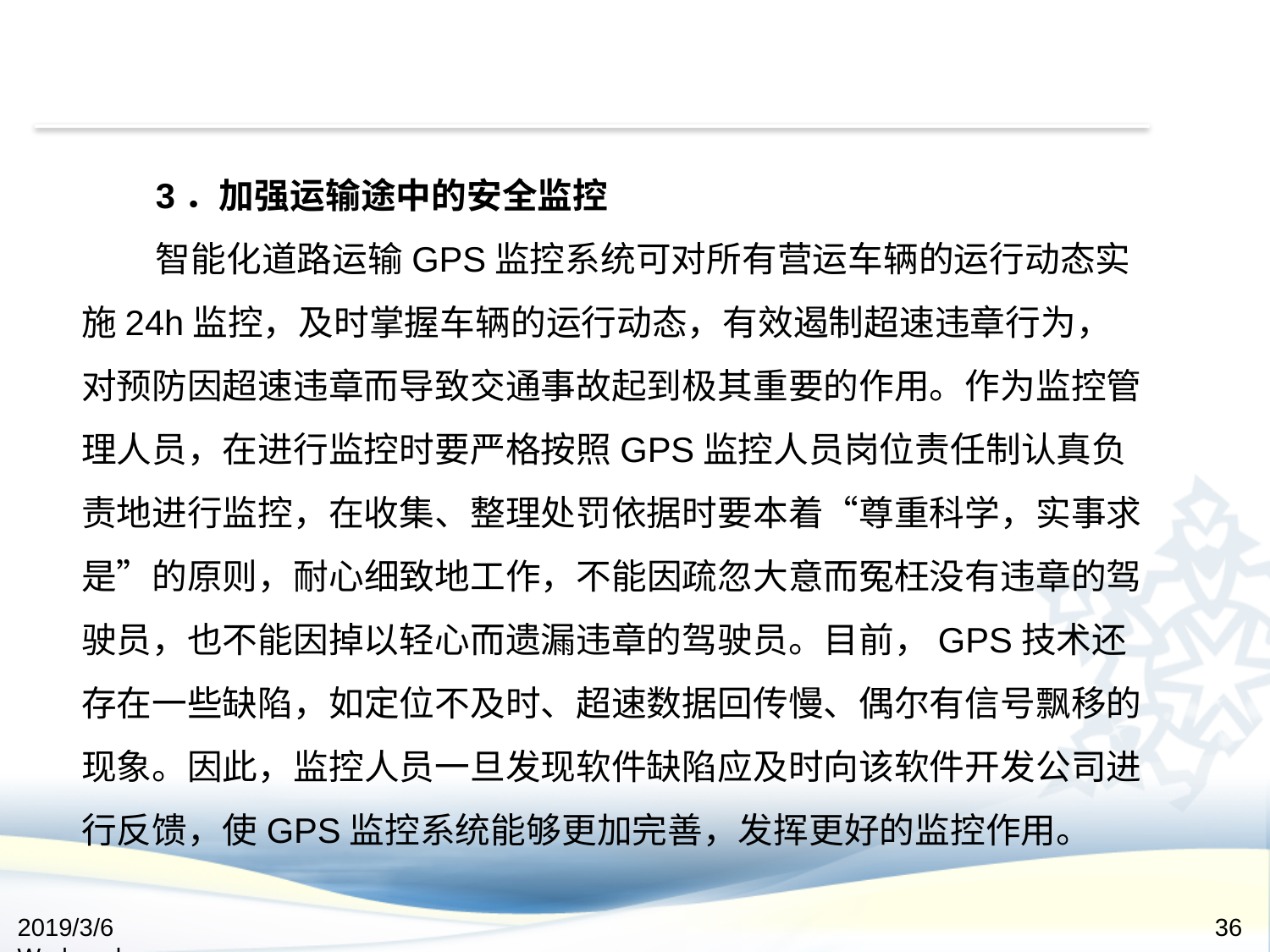

3．加强运输途中的安全监控
智能化道路运输GPS监控系统可对所有营运车辆的运行动态实施24h监控，及时掌握车辆的运行动态，有效遏制超速违章行为，对预防因超速违章而导致交通事故起到极其重要的作用。作为监控管理人员，在进行监控时要严格按照GPS监控人员岗位责任制认真负责地进行监控，在收集、整理处罚依据时要本着“尊重科学，实事求是”的原则，耐心细致地工作，不能因疏忽大意而冤枉没有违章的驾驶员，也不能因掉以轻心而遗漏违章的驾驶员。目前，GPS技术还存在一些缺陷，如定位不及时、超速数据回传慢、偶尔有信号飘移的现象。因此，监控人员一旦发现软件缺陷应及时向该软件开发公司进行反馈，使GPS监控系统能够更加完善，发挥更好的监控作用。